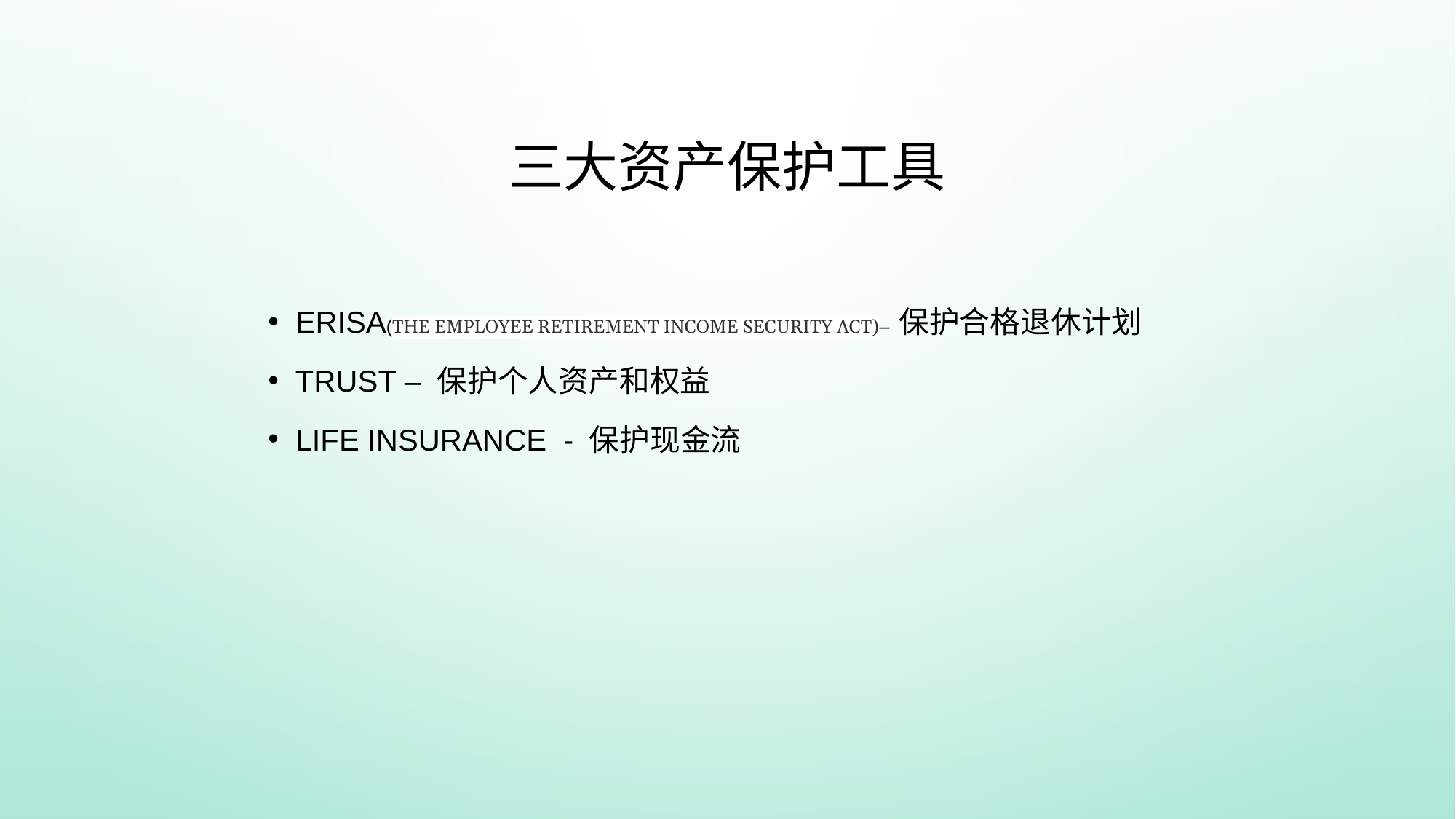

# 三大资产保护工具
ERISA(The Employee Retirement Income Security Act)– 保护合格退休计划
Trust – 保护个人资产和权益
Life Insurance  - 保护现金流